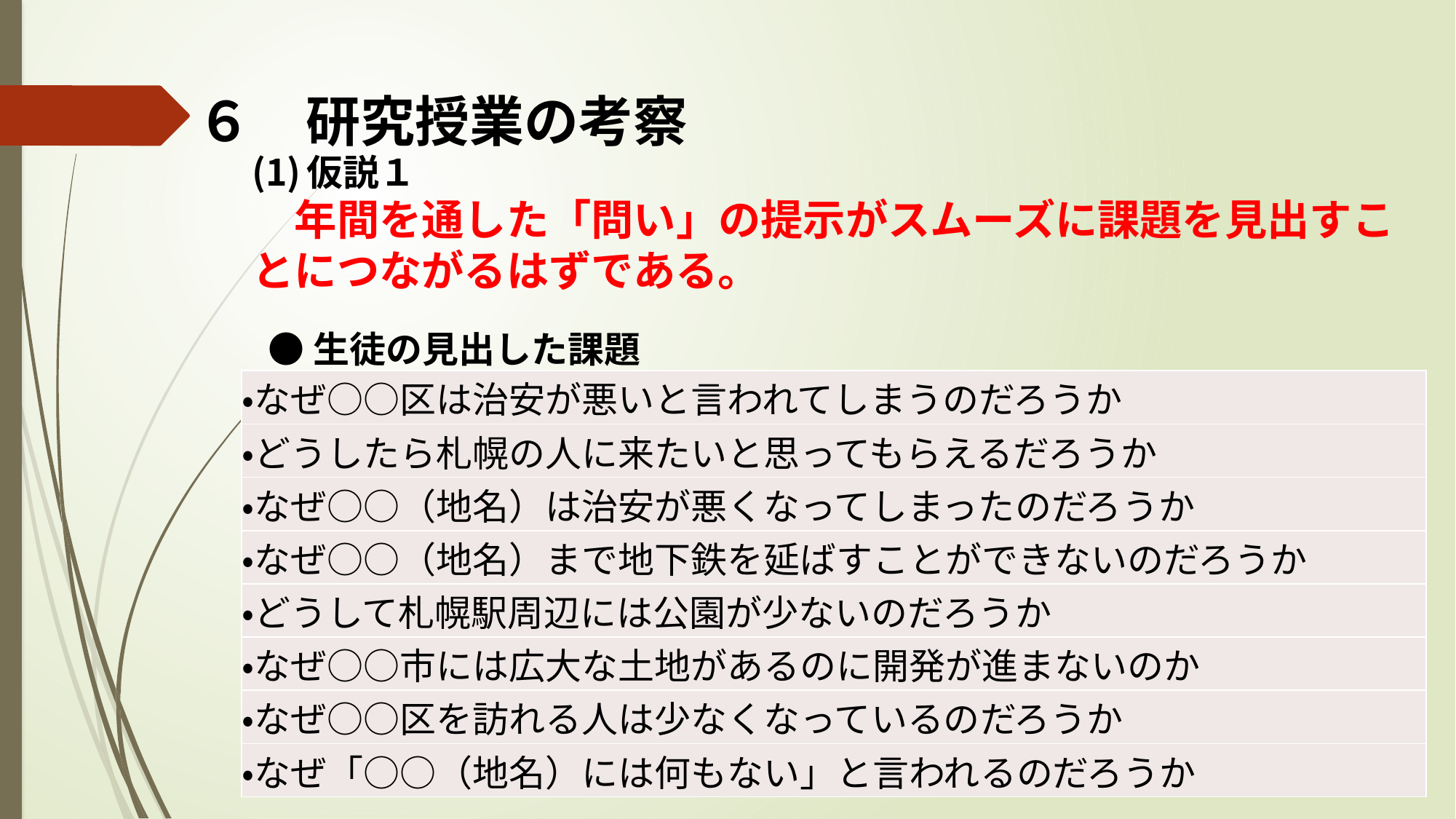

# ６　研究授業の考察
仮説１
　年間を通した「問い」の提示がスムーズに課題を見出すこ
とにつながるはずである。

●生徒の見出した課題
| ・なぜ○○区は治安が悪いと言われてしまうのだろうか |
| --- |
| ・どうしたら札幌の人に来たいと思ってもらえるだろうか |
| ・なぜ○○（地名）は治安が悪くなってしまったのだろうか |
| ・なぜ○○（地名）まで地下鉄を延ばすことができないのだろうか |
| ・どうして札幌駅周辺には公園が少ないのだろうか |
| ・なぜ○○市には広大な土地があるのに開発が進まないのか |
| ・なぜ○○区を訪れる人は少なくなっているのだろうか |
| ・なぜ「○○（地名）には何もない」と言われるのだろうか |